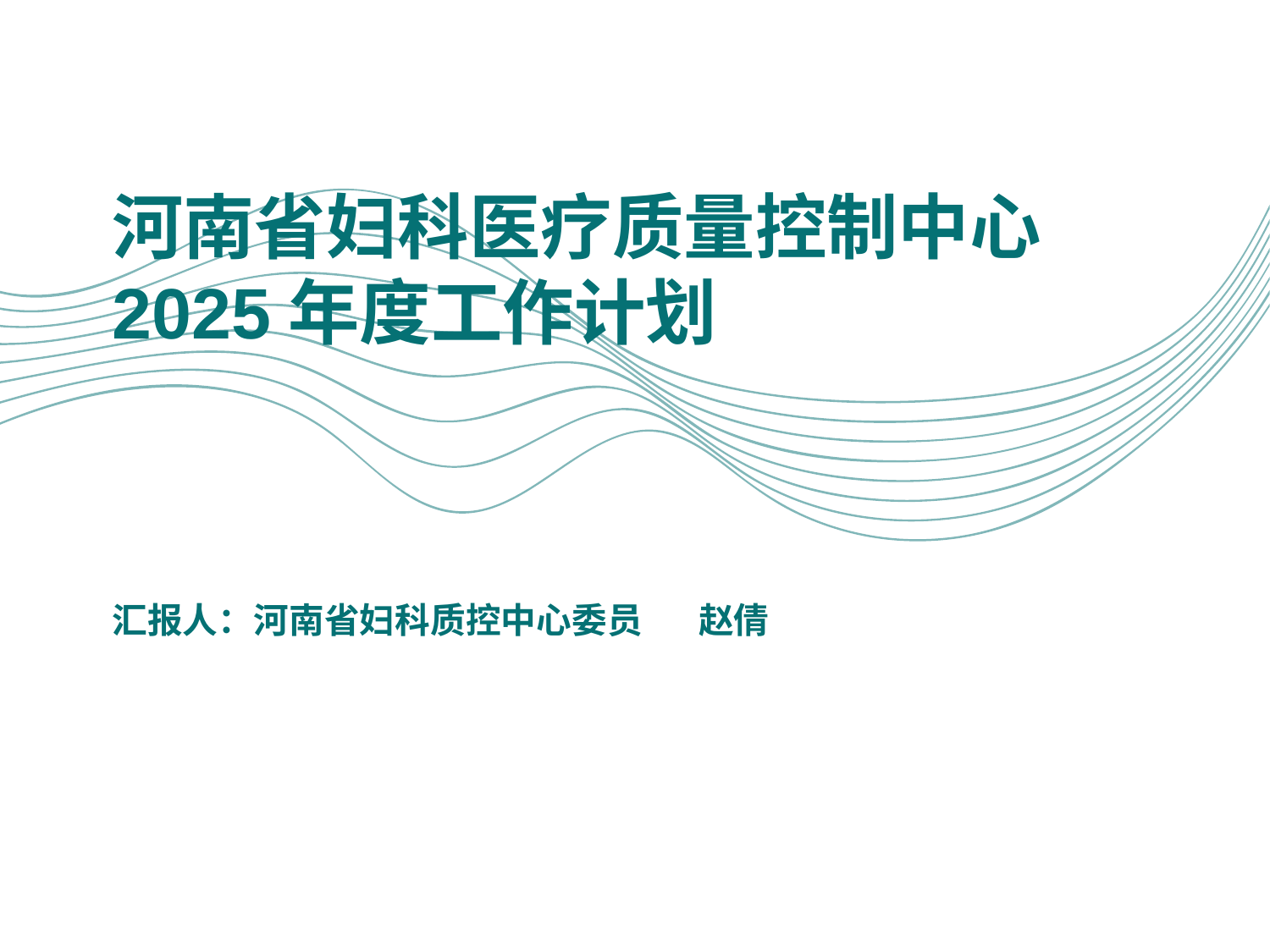

# 河南省妇科医疗质量控制中心2025年度工作计划
汇报人：河南省妇科质控中心委员       赵倩